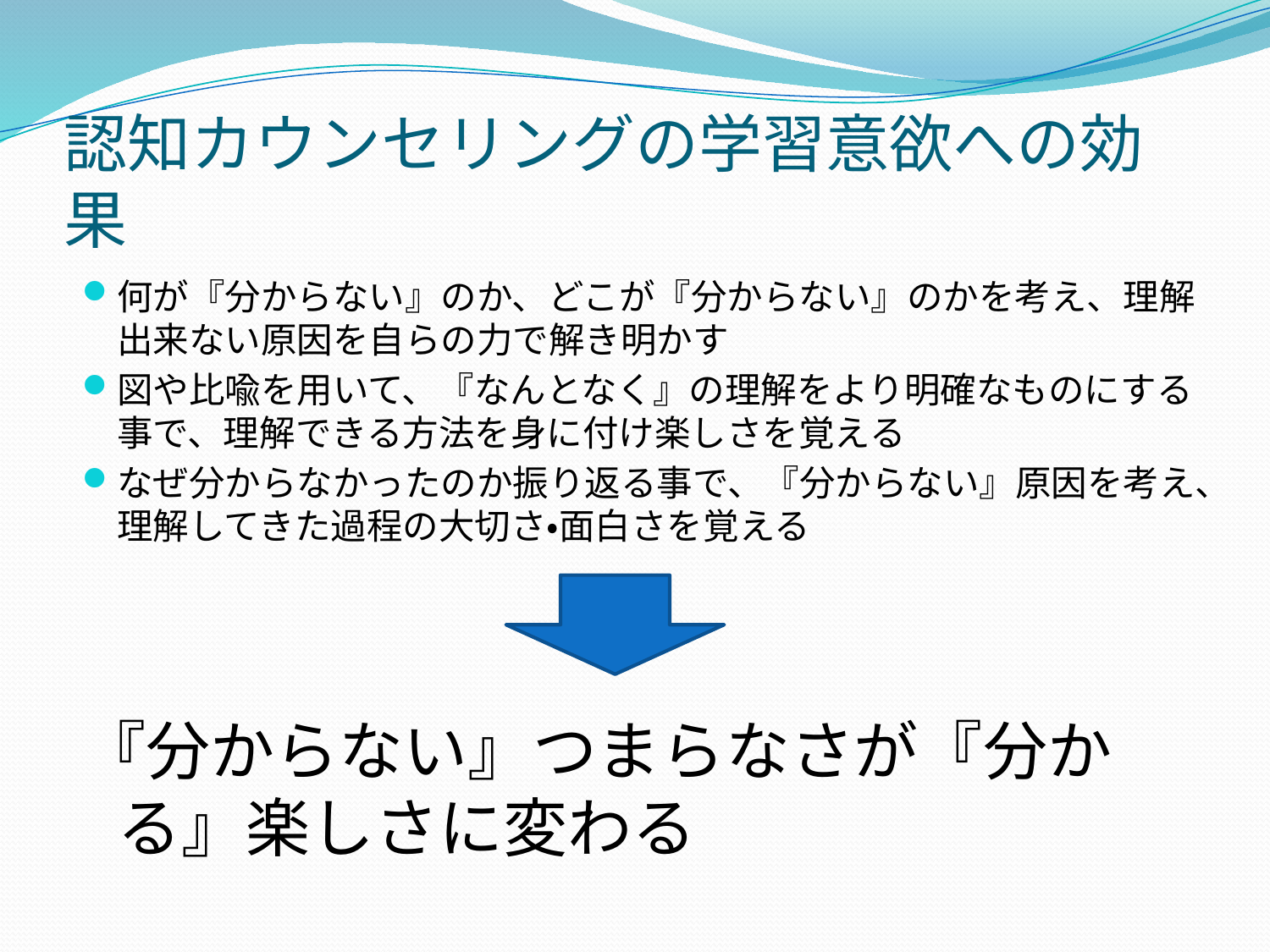

# 認知カウンセリングの学習意欲への効果
何が『分からない』のか、どこが『分からない』のかを考え、理解出来ない原因を自らの力で解き明かす
図や比喩を用いて、『なんとなく』の理解をより明確なものにする事で、理解できる方法を身に付け楽しさを覚える
なぜ分からなかったのか振り返る事で、『分からない』原因を考え、理解してきた過程の大切さ・面白さを覚える

『分からない』つまらなさが『分かる』楽しさに変わる